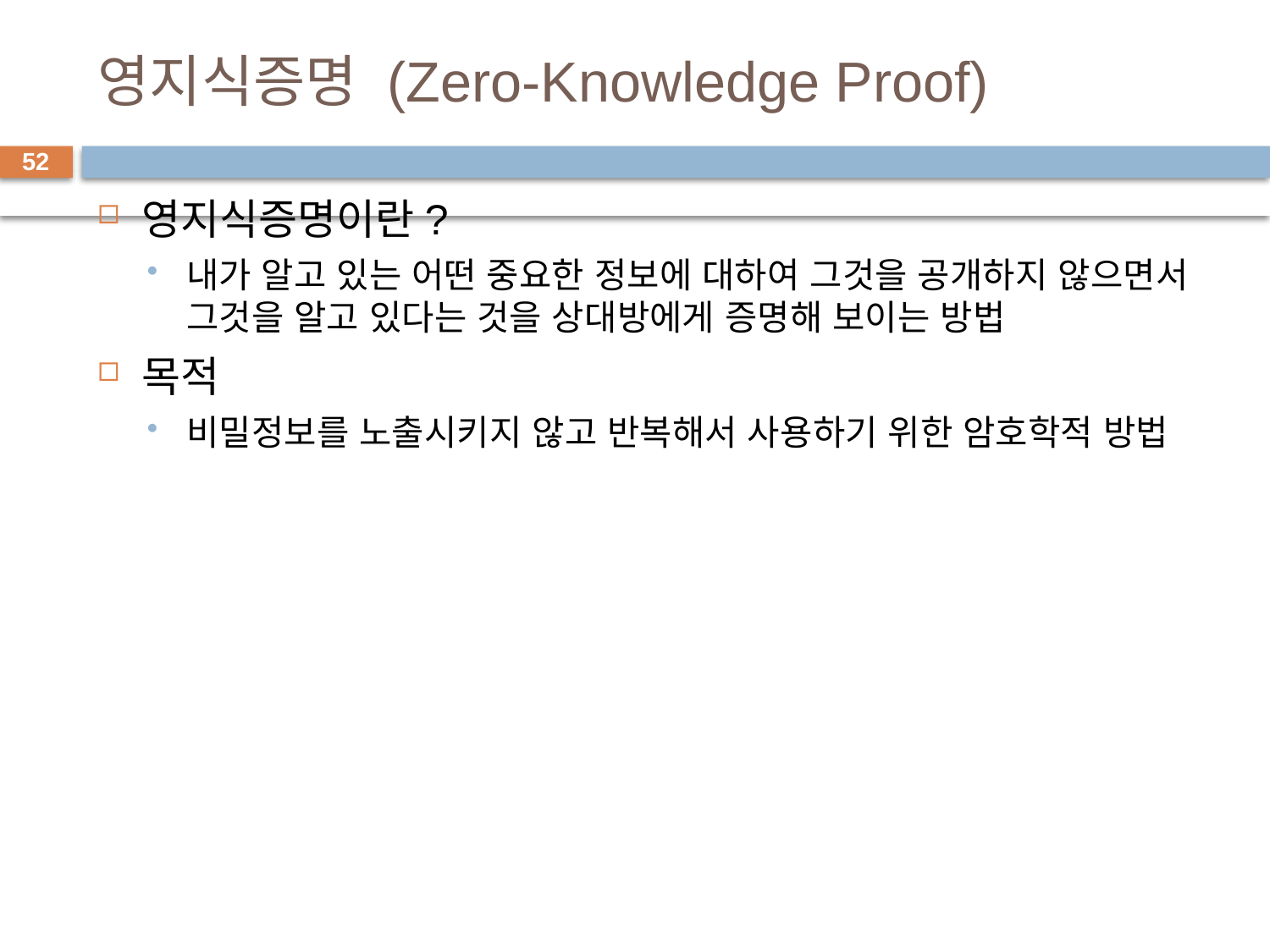

# 영지식증명 (Zero-Knowledge Proof)
52
영지식증명이란?
내가 알고 있는 어떤 중요한 정보에 대하여 그것을 공개하지 않으면서 그것을 알고 있다는 것을 상대방에게 증명해 보이는 방법
목적
비밀정보를 노출시키지 않고 반복해서 사용하기 위한 암호학적 방법